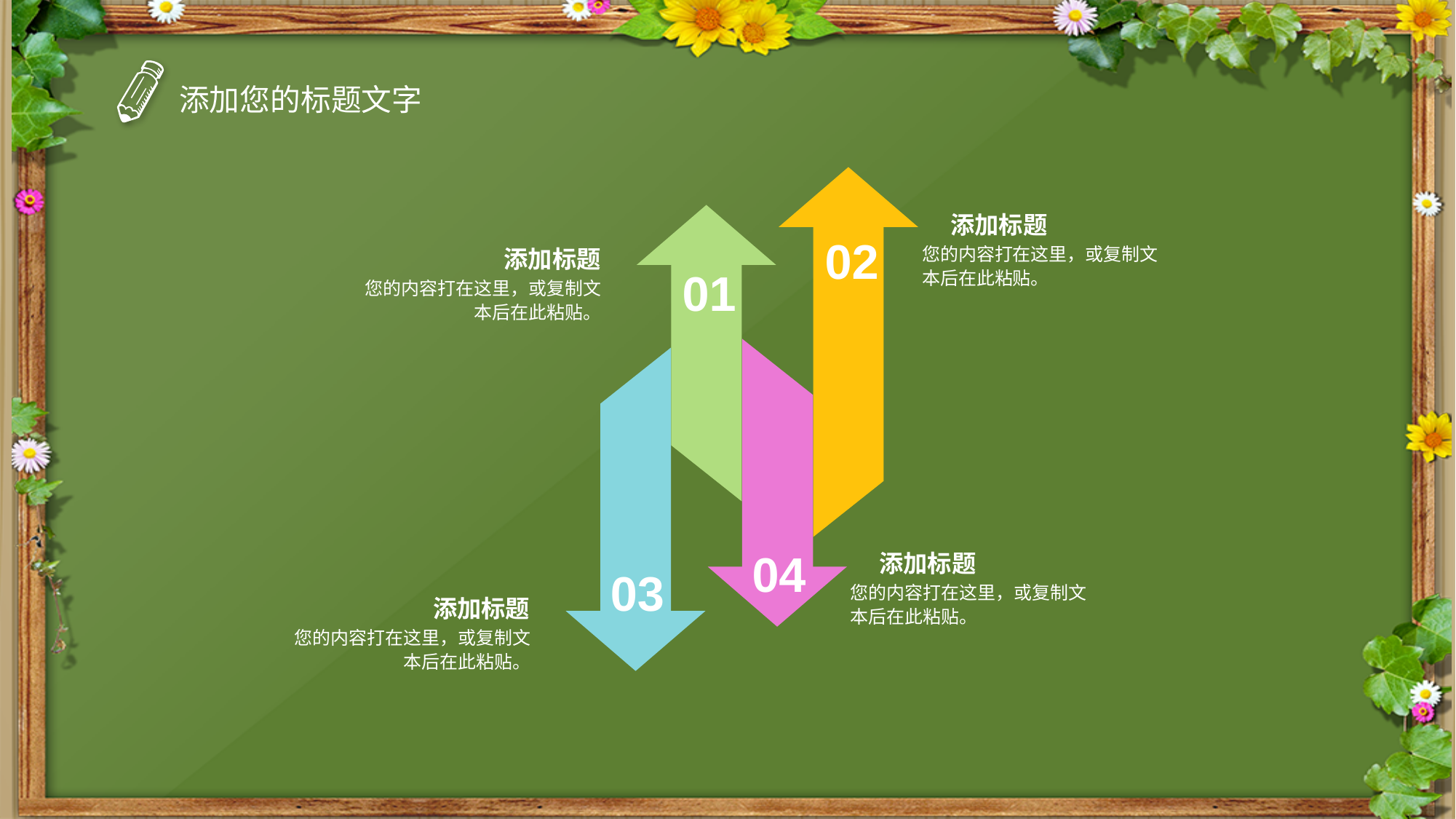

02
添加标题
您的内容打在这里，或复制文本后在此粘贴。

01
添加标题
您的内容打在这里，或复制文本后在此粘贴。

04

03
添加标题
您的内容打在这里，或复制文本后在此粘贴。
添加标题
您的内容打在这里，或复制文本后在此粘贴。